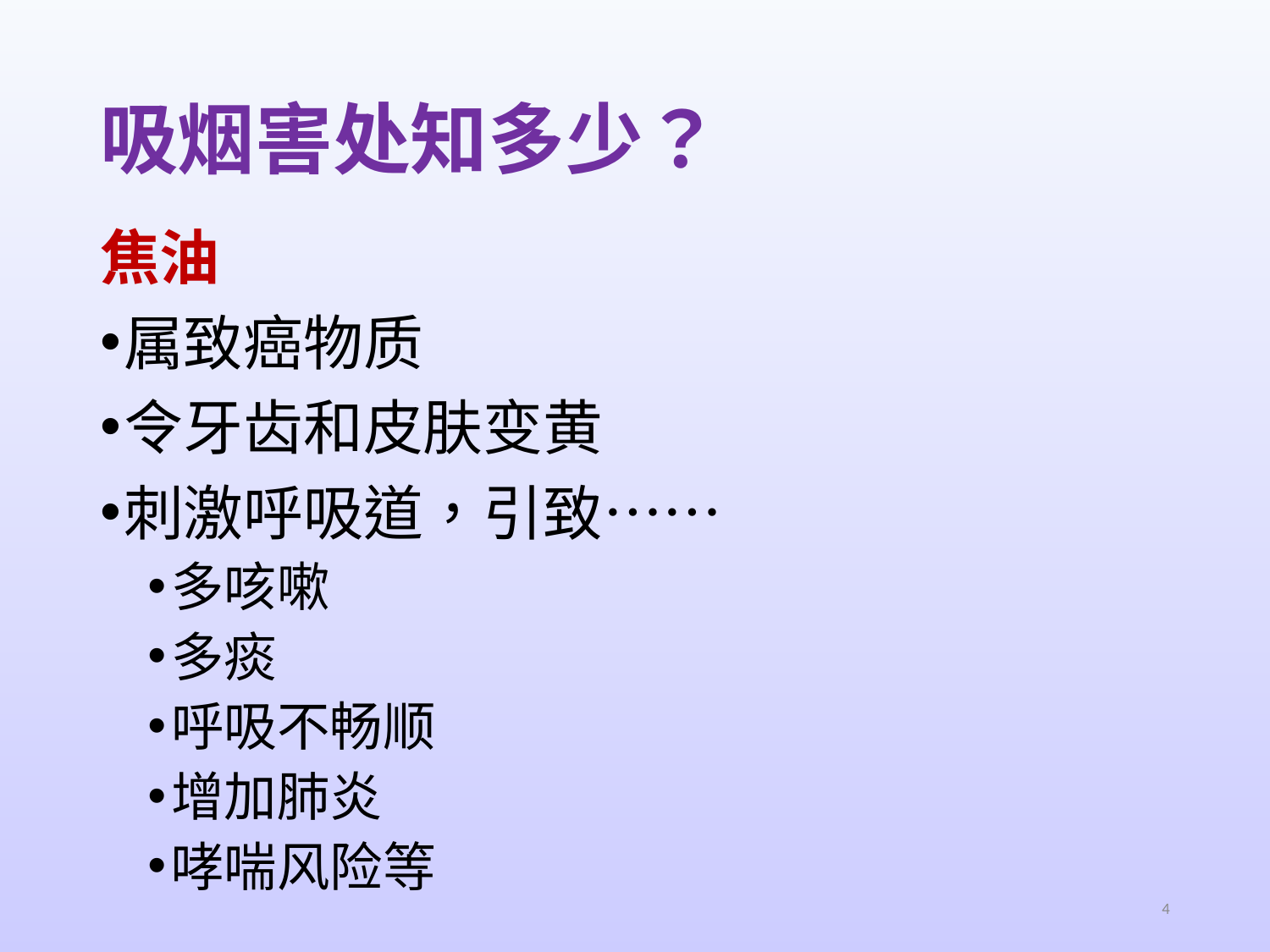

# 吸烟害处知多少？
焦油
属致癌物质
令牙齿和皮肤变黄
刺激呼吸道，引致……
多咳嗽
多痰
呼吸不畅顺
增加肺炎
哮喘风险等
4